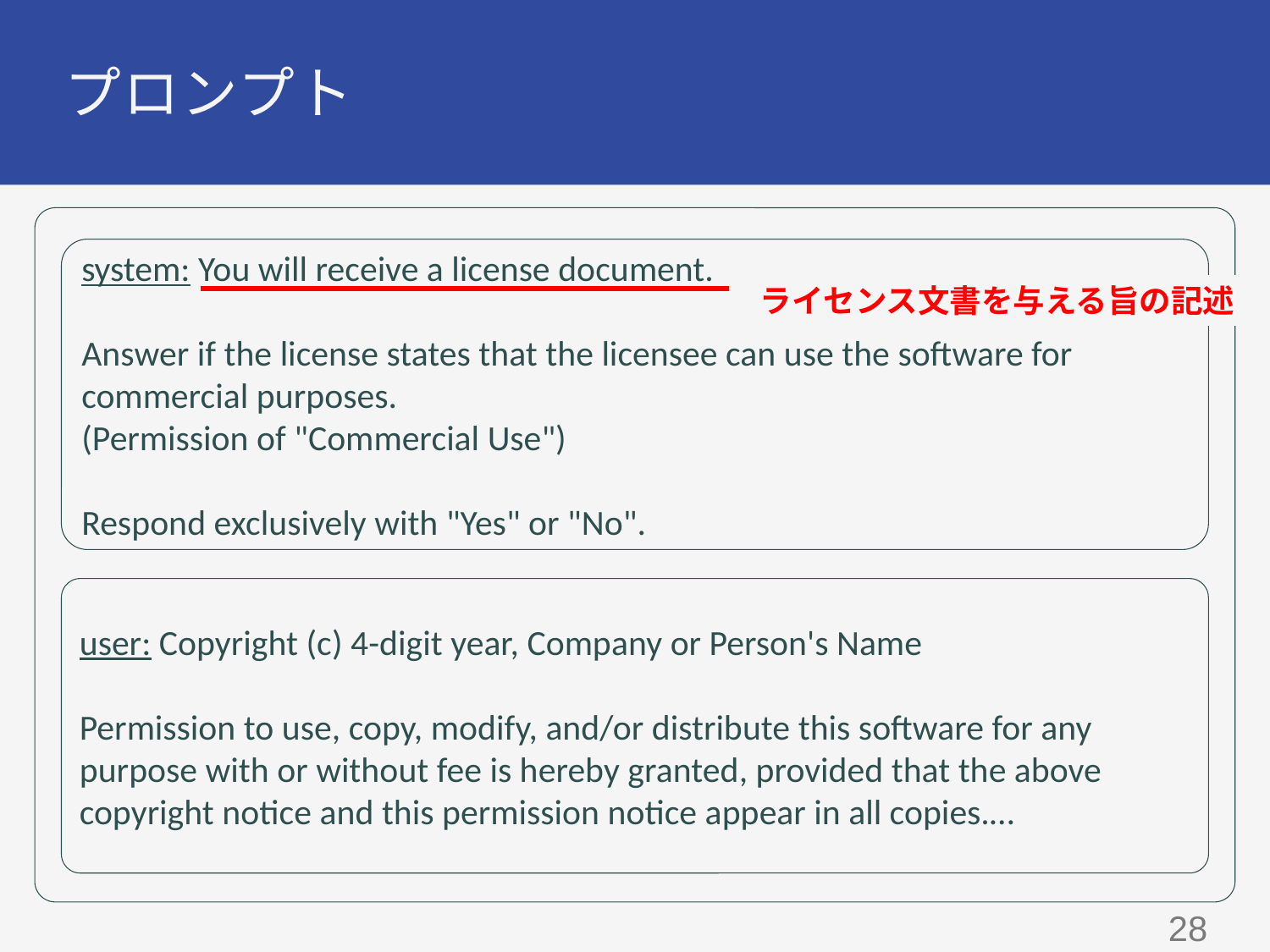

# プロンプト

system: You will receive a license document.
Answer if the license states that the licensee can use the software for commercial purposes.
(Permission of "Commercial Use")

Respond exclusively with "Yes" or "No".
ライセンス文書を与える旨の記述
user: Copyright (c) 4-digit year, Company or Person's Name

Permission to use, copy, modify, and/or distribute this software for any purpose with or without fee is hereby granted, provided that the above copyright notice and this permission notice appear in all copies.…
28